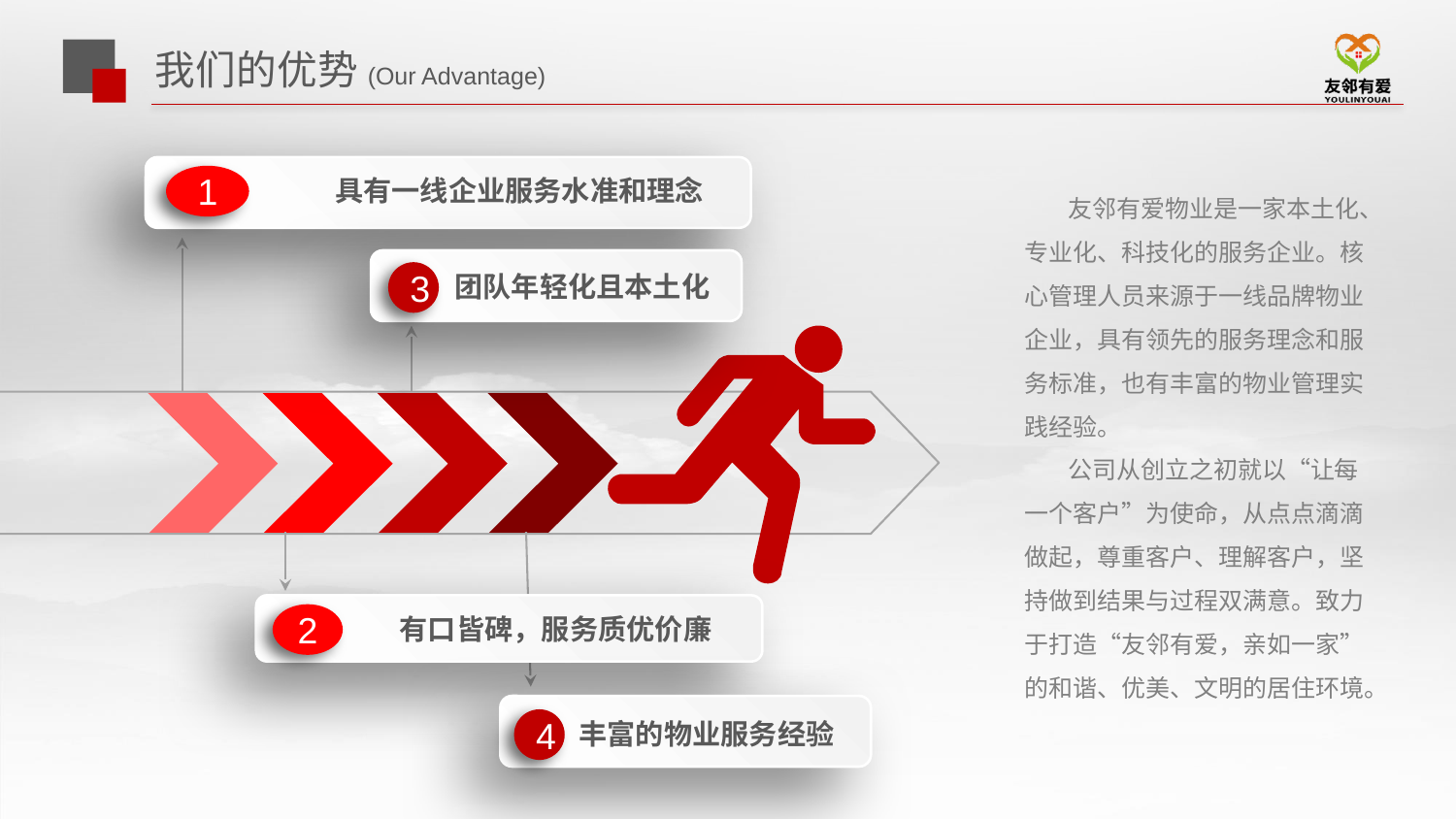

# 我们的优势(Our Advantage)

1
具有一线企业服务水准和理念
       友邻有爱物业是一家本土化、专业化、科技化的服务企业。核心管理人员来源于一线品牌物业企业，具有领先的服务理念和服务标准，也有丰富的物业管理实践经验。
       公司从创立之初就以“让每一个客户”为使命，从点点滴滴做起，尊重客户、理解客户，坚持做到结果与过程双满意。致力于打造“友邻有爱，亲如一家”的和谐、优美、文明的居住环境。

3
团队年轻化且本土化

2
有口皆碑，服务质优价廉

4
丰富的物业服务经验